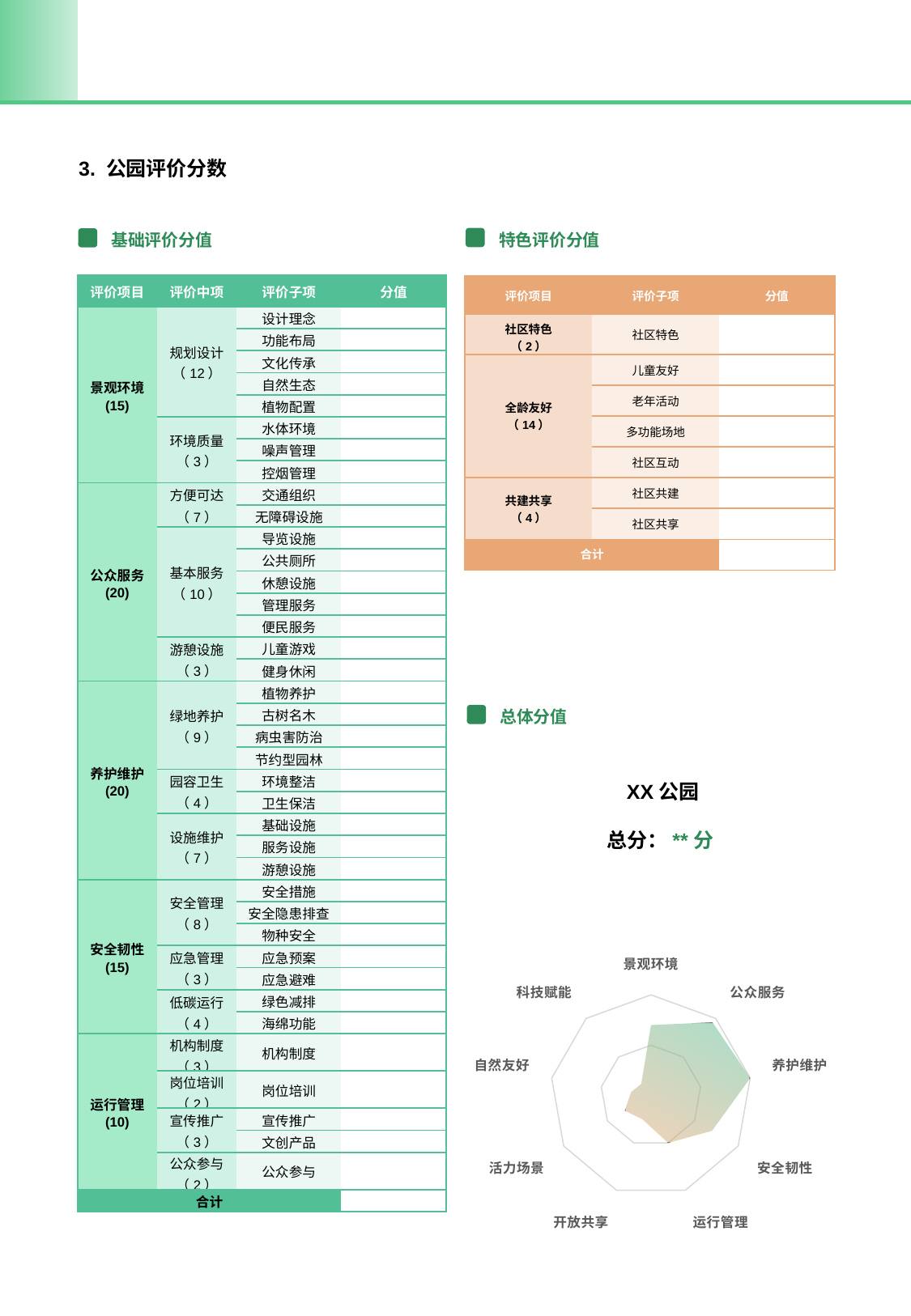

3. 公园评价分数
特色评价分值

基础评价分值

| 评价项目 | 评价中项 | 评价子项 | 分值 |
| --- | --- | --- | --- |
| 景观环境 (15) | 规划设计（12） | 设计理念 |  |
|  |  | 功能布局 |  |
|  |  | 文化传承 |  |
|  |  | 自然生态 |  |
|  |  | 植物配置 |  |
|  | 环境质量 （3） | 水体环境 |  |
|  |  | 噪声管理 |  |
|  |  | 控烟管理 |  |
| 公众服务 (20) | 方便可达 （7） | 交通组织 |  |
|  |  | 无障碍设施 |  |
|  | 基本服务（10） | 导览设施 |  |
|  |  | 公共厕所 |  |
|  |  | 休憩设施 |  |
|  |  | 管理服务 |  |
|  |  | 便民服务 |  |
|  | 游憩设施 （3） | 儿童游戏 |  |
|  |  | 健身休闲 |  |
| 养护维护 (20) | 绿地养护 （9） | 植物养护 |  |
|  |  | 古树名木 |  |
|  |  | 病虫害防治 |  |
|  |  | 节约型园林 |  |
|  | 园容卫生 （4） | 环境整洁 |  |
|  |  | 卫生保洁 |  |
|  | 设施维护 （7） | 基础设施 |  |
|  |  | 服务设施 |  |
|  |  | 游憩设施 |  |
| 安全韧性 (15) | 安全管理 （8） | 安全措施 |  |
|  |  | 安全隐患排查 |  |
|  |  | 物种安全 |  |
|  | 应急管理 （3） | 应急预案 |  |
|  |  | 应急避难 |  |
|  | 低碳运行 （4） | 绿色减排 |  |
|  |  | 海绵功能 |  |
| 运行管理 (10) | 机构制度 （3） | 机构制度 |  |
|  | 岗位培训 （2） | 岗位培训 |  |
|  | 宣传推广 （3） | 宣传推广 |  |
|  |  | 文创产品 |  |
|  | 公众参与 （2） | 公众参与 |  |
| 合计 |  |  |  |
| 评价项目 | 评价子项 | 分值 |
| --- | --- | --- |
| 社区特色 （2） | 社区特色 |  |
| 全龄友好 （14） | 儿童友好 |  |
|  | 老年活动 |  |
|  | 多功能场地 |  |
|  | 社区互动 |  |
| 共建共享 （4） | 社区共建 |  |
|  | 社区共享 |  |
| 合计 |  |  |
总体分值

XX公园
总分：**分

### Chart

| Category | 分值 |
|---|---|
| 景观环境 | 14.0 |
| 公众服务 | 19.0 |
| 养护维护 | 20.0 |
| 安全韧性 | 14.0 |
| 运行管理 | 10.0 |
| 开放共享 | 5.0 |
| 活力场景 | 6.0 |
| 自然友好 | 4.0 |
| 科技赋能 | 3.0 |